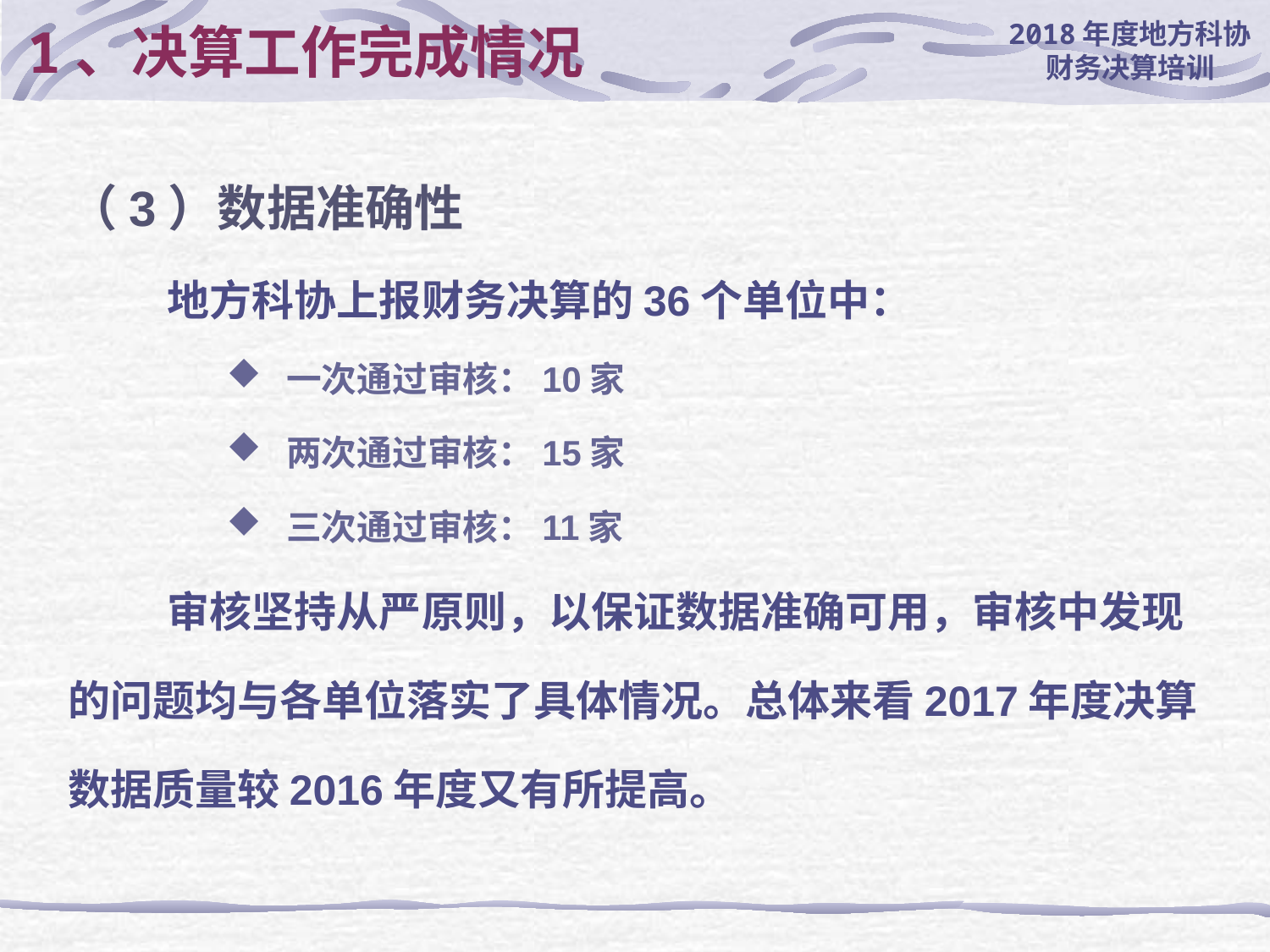

# 1、决算工作完成情况
（3）数据准确性
地方科协上报财务决算的36个单位中：
  一次通过审核：10家
  两次通过审核：15家
  三次通过审核：11家
审核坚持从严原则，以保证数据准确可用，审核中发现的问题均与各单位落实了具体情况。总体来看2017年度决算数据质量较2016年度又有所提高。